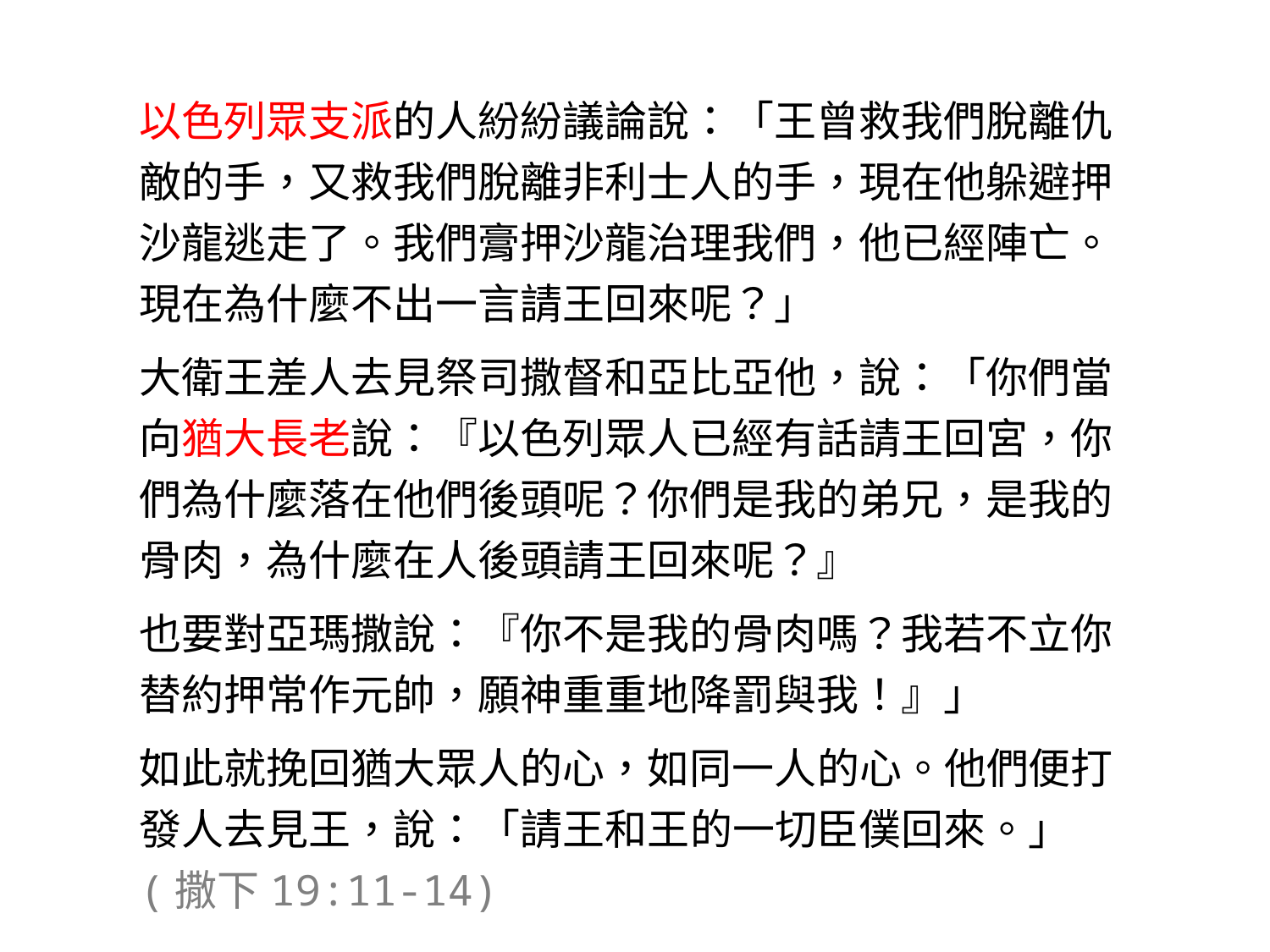

以色列眾支派的人紛紛議論說：「王曾救我們脫離仇敵的手，又救我們脫離非利士人的手，現在他躲避押沙龍逃走了。我們膏押沙龍治理我們，他已經陣亡。現在為什麼不出一言請王回來呢？」
大衛王差人去見祭司撒督和亞比亞他，說：「你們當向猶大長老說：『以色列眾人已經有話請王回宮，你們為什麼落在他們後頭呢？你們是我的弟兄，是我的骨肉，為什麼在人後頭請王回來呢？』
也要對亞瑪撒說：『你不是我的骨肉嗎？我若不立你替約押常作元帥，願神重重地降罰與我！』」
如此就挽回猶大眾人的心，如同一人的心。他們便打發人去見王，說：「請王和王的一切臣僕回來。」(撒下19:11-14)